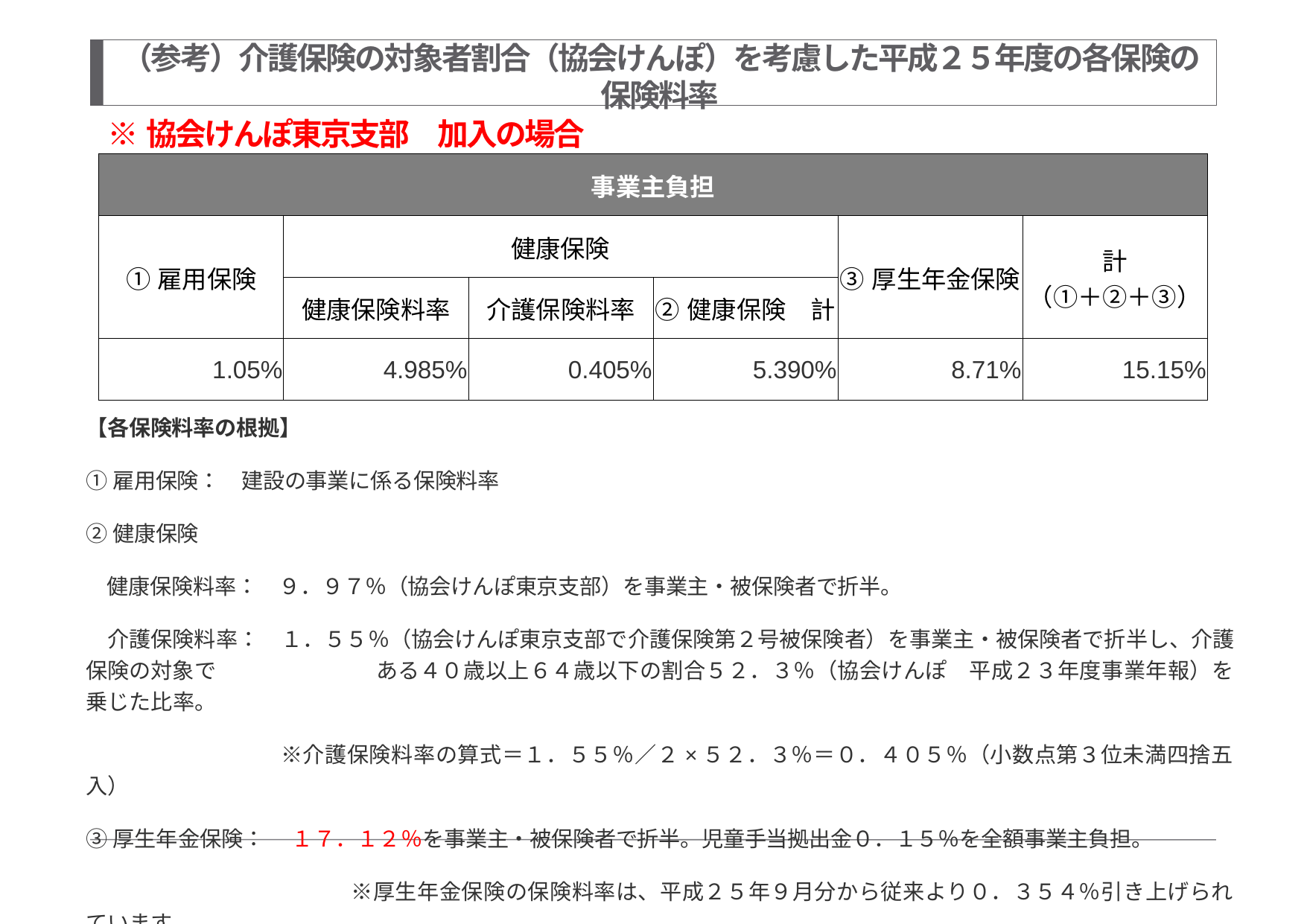

（参考）介護保険の対象者割合（協会けんぽ）を考慮した平成２５年度の各保険の保険料率
※協会けんぽ東京支部　加入の場合
| 事業主負担 |  |  |  |  |  |
| --- | --- | --- | --- | --- | --- |
| ①雇用保険 | 健康保険 |  |  | ③厚生年金保険 | 計 （①＋②＋③） |
|  | 健康保険料率 | 介護保険料率 | ②健康保険　計 |  |  |
| 1.05% | 4.985% | 0.405% | 5.390% | 8.71% | 15.15% |
【各保険料率の根拠】
①雇用保険：　建設の事業に係る保険料率
②健康保険
　健康保険料率：　９．９７％（協会けんぽ東京支部）を事業主・被保険者で折半。
　介護保険料率：　１．５５％（協会けんぽ東京支部で介護保険第２号被保険者）を事業主・被保険者で折半し、介護保険の対象で	　　　ある４０歳以上６４歳以下の割合５２．３％（協会けんぽ　平成２３年度事業年報）を乗じた比率。
　　	   　　　※介護保険料率の算式＝１．５５％／２×５２．３％＝０．４０５％（小数点第３位未満四捨五入）
③厚生年金保険：　 １７．１２％を事業主・被保険者で折半。児童手当拠出金０．１５％を全額事業主負担。
　　　　　　　　　　　　※厚生年金保険の保険料率は、平成２５年９月分から従来より０．３５４％引き上げられています。